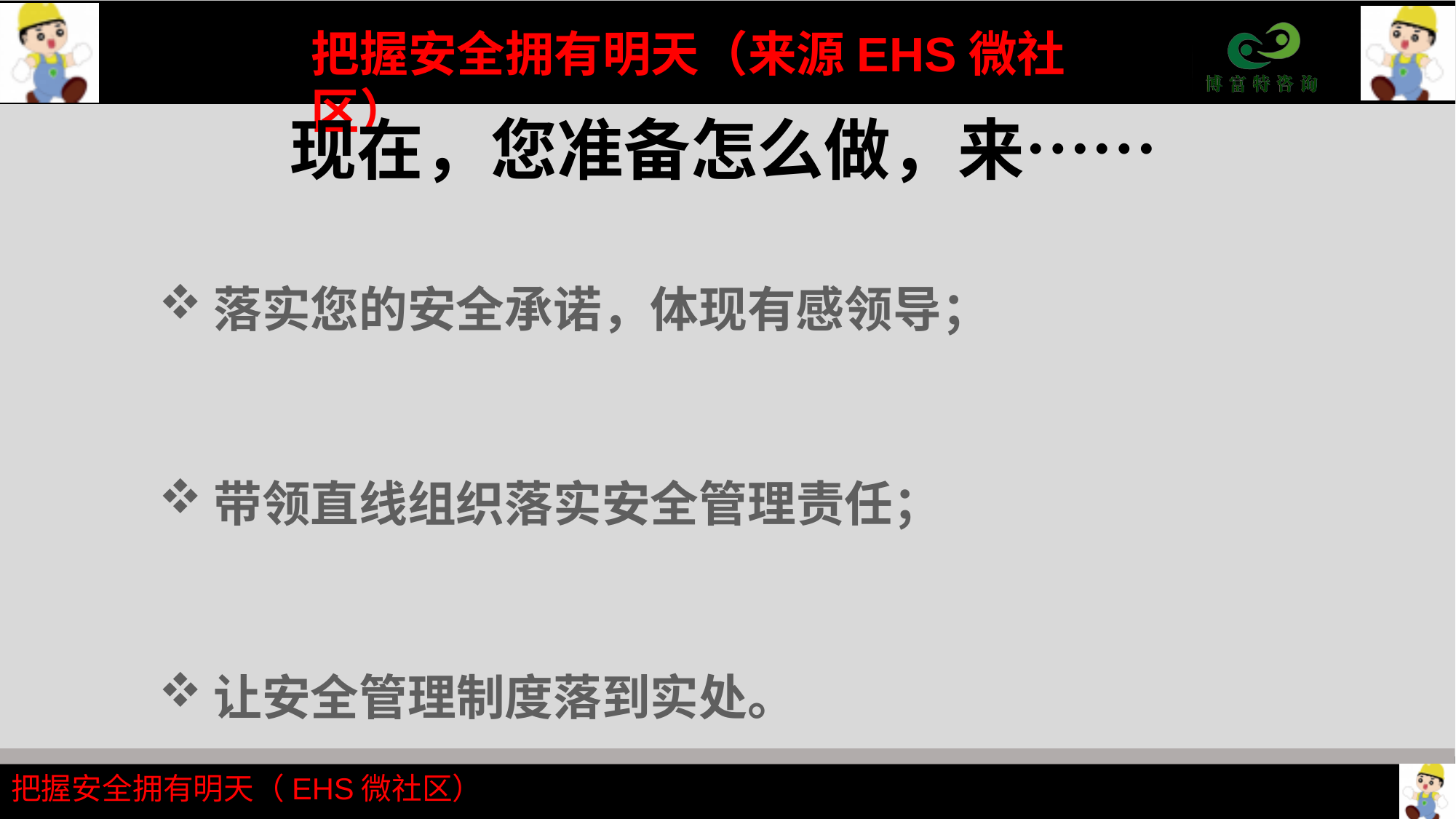

# 现在，您准备怎么做，来……
落实您的安全承诺，体现有感领导；

带领直线组织落实安全管理责任；

让安全管理制度落到实处。